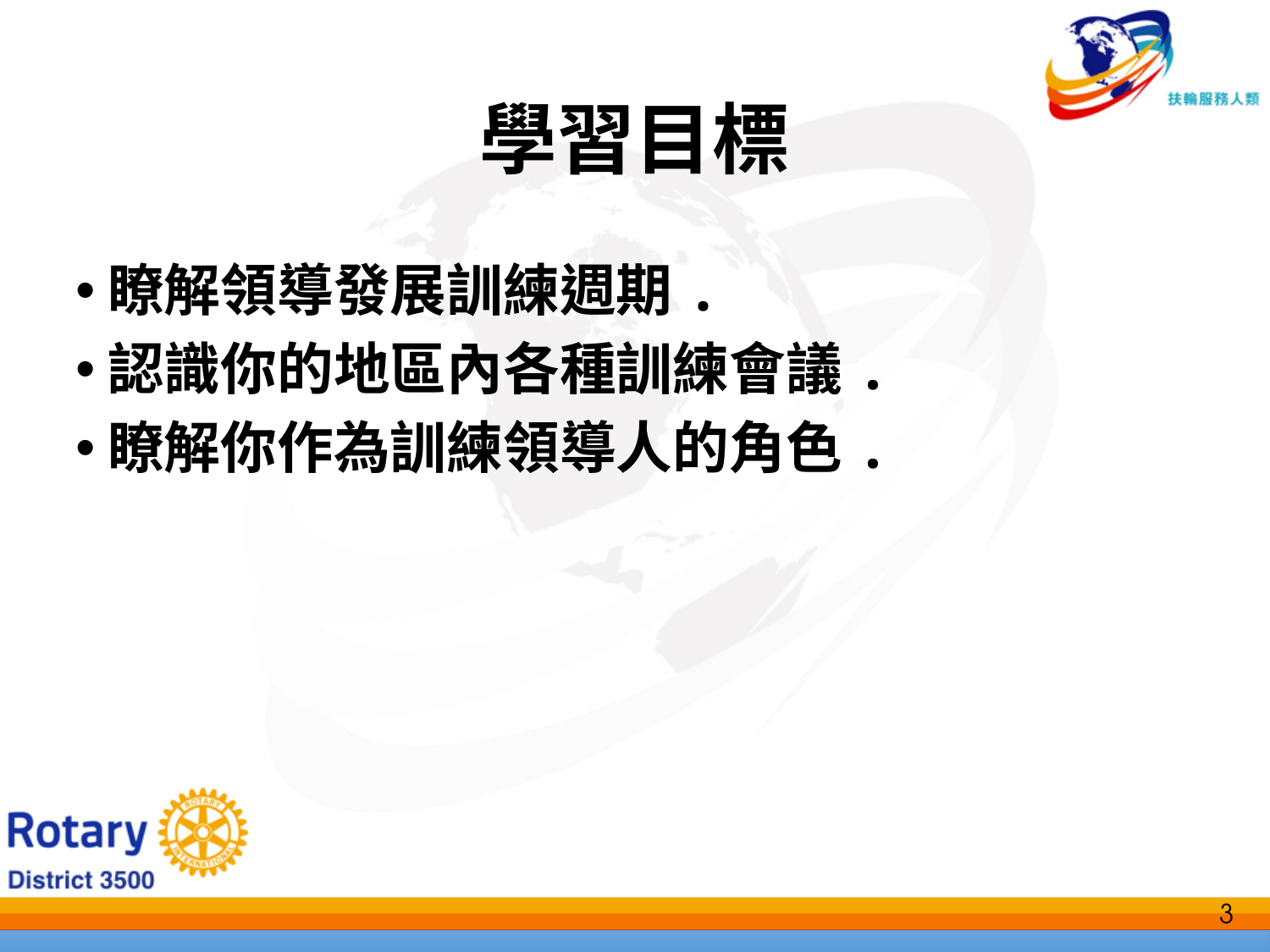

學習目標
瞭解領導發展訓練週期.
認識你的地區內各種訓練會議.
瞭解你作為訓練領導人的角色.